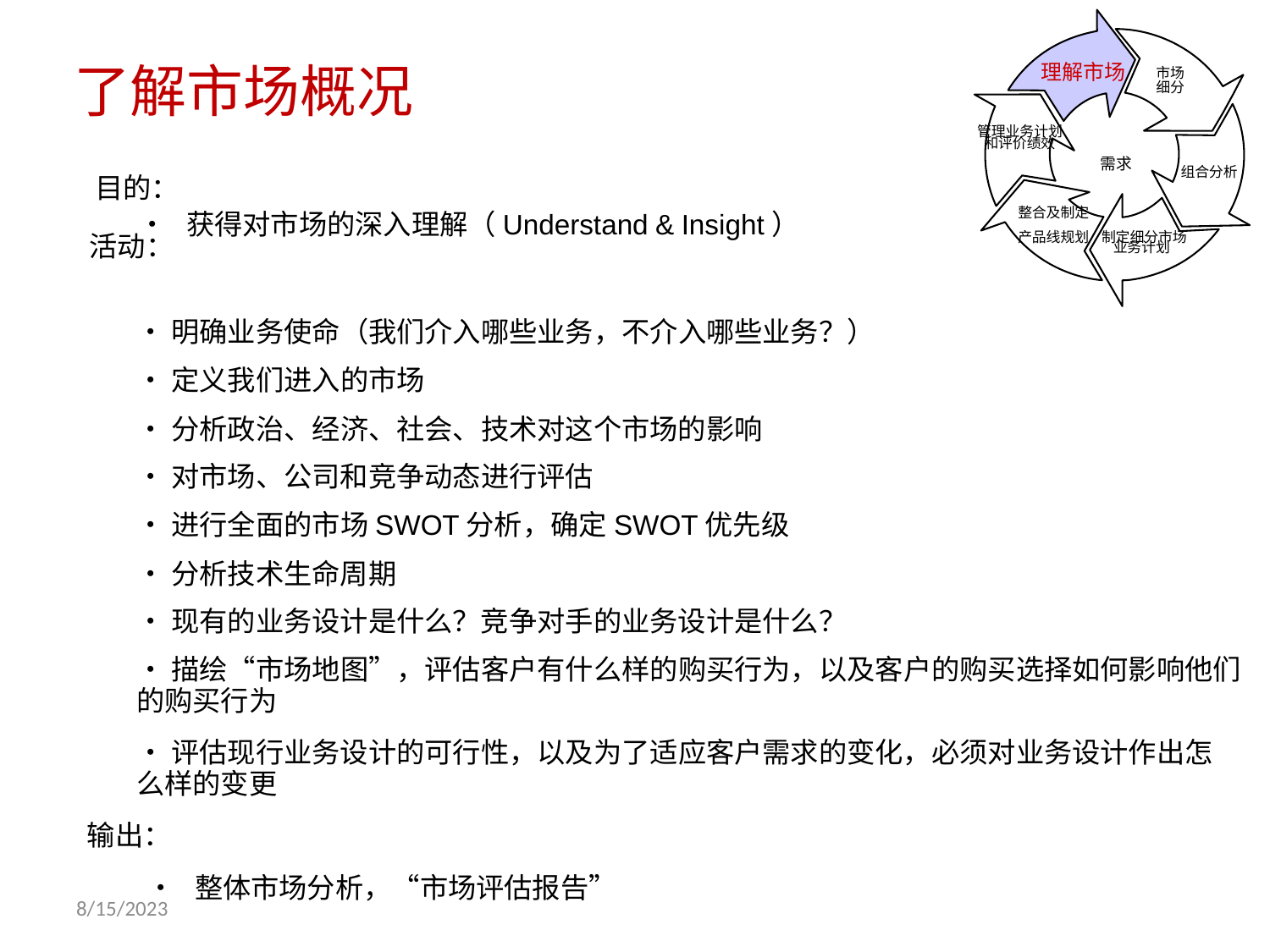

了解市场概况

	目的：
		理解市场

管理业务计划
	和评价绩效
			市场及客户
				需求
市场
细分

	组合分析

	•  获得对市场的深入理解（Understand & Insight）
活动：
整合及制定
产品线规划    制定细分市场
	业务计划
	•明确业务使命（我们介入哪些业务，不介入哪些业务？）
	•定义我们进入的市场
	•分析政治、经济、社会、技术对这个市场的影响
	•对市场、公司和竞争动态进行评估
	•进行全面的市场SWOT分析，确定SWOT优先级
	•分析技术生命周期
	•现有的业务设计是什么？竞争对手的业务设计是什么？
	•描绘“市场地图”，评估客户有什么样的购买行为，以及客户的购买选择如何影响他们
	的购买行为
	•评估现行业务设计的可行性，以及为了适应客户需求的变化，必须对业务设计作出怎
	么样的变更
输出：
		•  整体市场分析，“市场评估报告”
8/15/2023